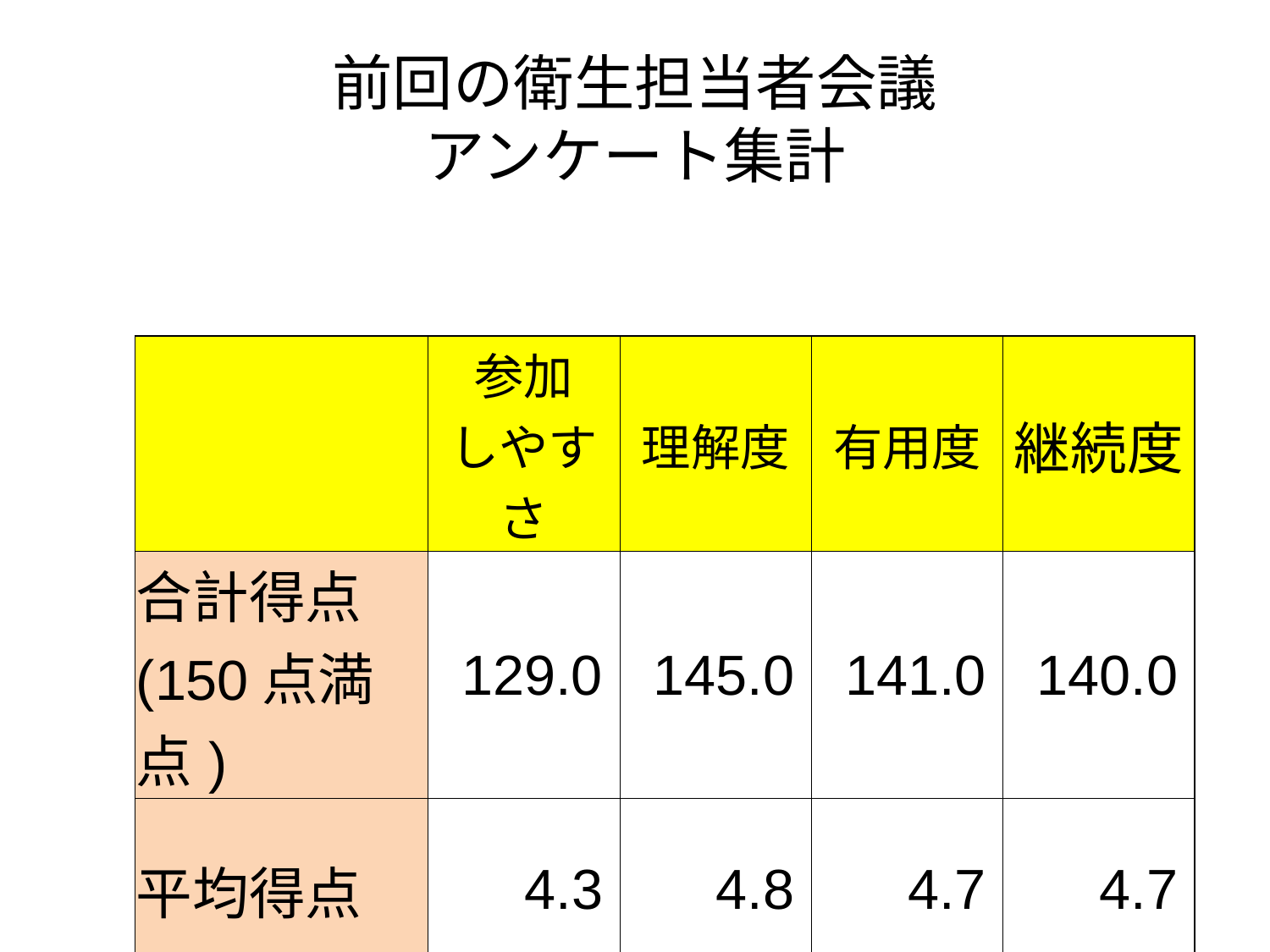

# 前回の衛生担当者会議 アンケート集計
|  | 参加 しやすさ | 理解度 | 有用度 | 継続度 |
| --- | --- | --- | --- | --- |
| 合計得点(150点満点) | 129.0 | 145.0 | 141.0 | 140.0 |
| 平均得点 | 4.3 | 4.8 | 4.7 | 4.7 |